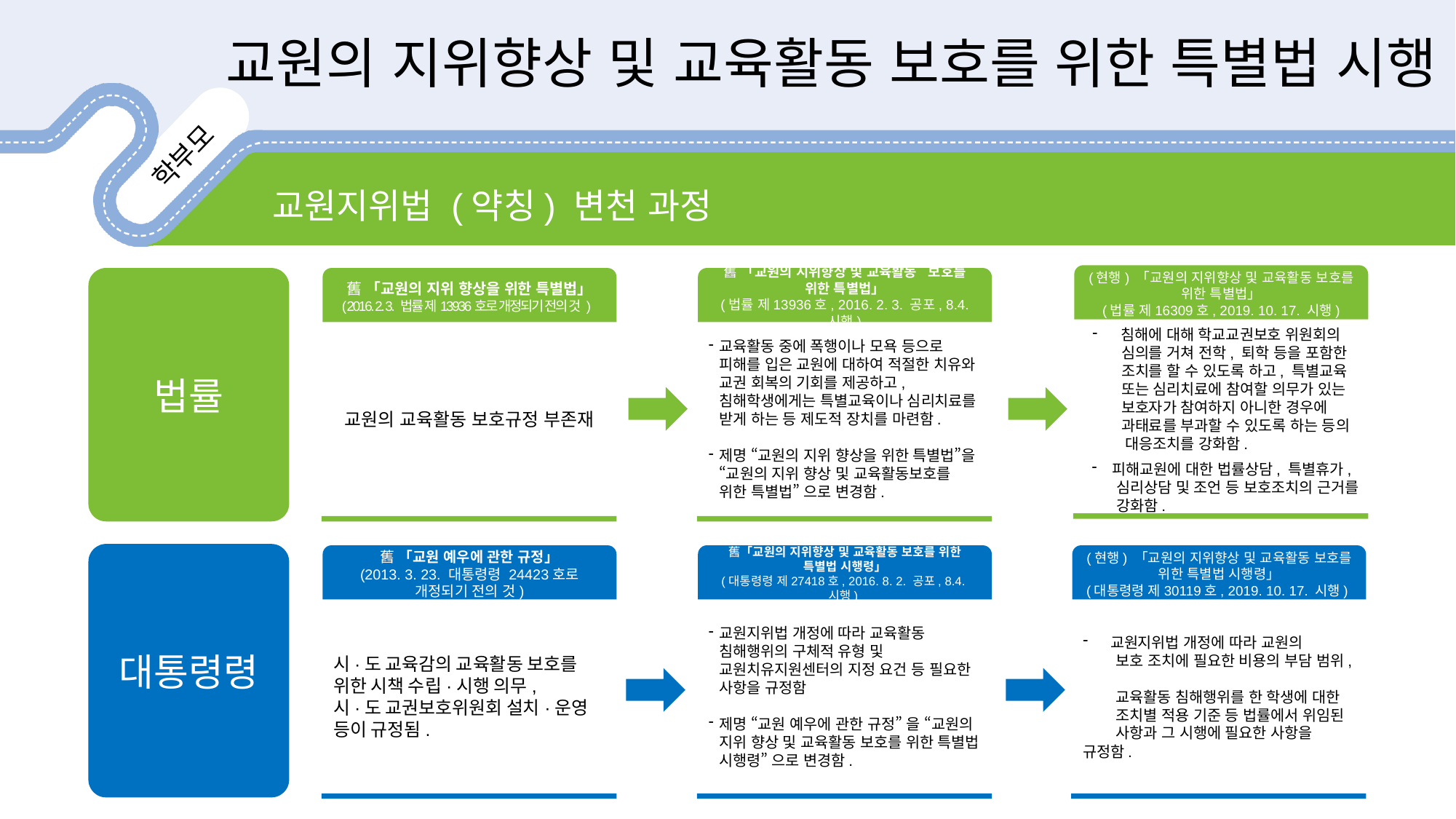

교원의 지위향상 및 교육활동 보호를 위한 특별법 시행
교원지위법 (약칭) 변천 과정
(현행) 「교원의 지위향상 및 교육활동 보호를 위한 특별법」
(법률 제16309호, 2019. 10. 17. 시행)
법률
舊 「교원의 지위 향상을 위한 특별법」
( 2016. 2. 3. 법률 제13936호로 개정되기 전의 것 )
舊 「교원의 지위향상 및 교육활동   보호를 위한 특별법」
(법률 제13936호, 2016. 2. 3. 공포, 8.4. 시행)

 침해에 대해 학교교권보호 위원회의
      심의를 거쳐 전학, 퇴학 등을 포함한
      조치를 할 수 있도록 하고, 특별교육
      또는 심리치료에 참여할 의무가 있는
      보호자가 참여하지 아니한 경우에
      과태료를 부과할 수 있도록 하는 등의
       대응조치를 강화함.

교원의 교육활동 보호규정 부존재
교육활동 중에 폭행이나 모욕 등으로  피해를 입은 교원에 대하여 적절한 치유와 교권 회복의 기회를 제공하고, 침해학생에게는 특별교육이나 심리치료를 받게 하는 등 제도적 장치를 마련함.

제명 “교원의 지위 향상을 위한 특별법”을 “교원의 지위 향상 및 교육활동보호를 위한 특별법” 으로 변경함.

피해교원에 대한 법률상담, 특별휴가,
     심리상담 및 조언 등 보호조치의 근거를
     강화함.

대통령령
舊 「교원 예우에 관한 규정」
(2013. 3. 23. 대통령령 24423호로 개정되기 전의 것)
舊「교원의 지위향상 및 교육활동 보호를 위한 특별법 시행령」
(대통령령 제27418호, 2016. 8. 2. 공포, 8.4.시행)
(현행) 「교원의 지위향상 및 교육활동 보호를 위한 특별법 시행령」
(대통령령 제30119호, 2019. 10. 17. 시행)
시·도 교육감의 교육활동 보호를
위한 시책 수립·시행 의무,
시·도 교권보호위원회 설치·운영 등이 규정됨.
교원지위법 개정에 따라 교육활동 침해행위의 구체적 유형 및 교원치유지원센터의 지정 요건 등 필요한 사항을 규정함

제명 “교원 예우에 관한 규정” 을 “교원의 지위 향상 및 교육활동 보호를 위한 특별법 시행령” 으로 변경함.
 교원지위법 개정에 따라 교원의
       보호 조치에 필요한 비용의 부담 범위,
       교육활동 침해행위를 한 학생에 대한
       조치별 적용 기준 등 법률에서 위임된
       사항과 그 시행에 필요한 사항을 규정함.